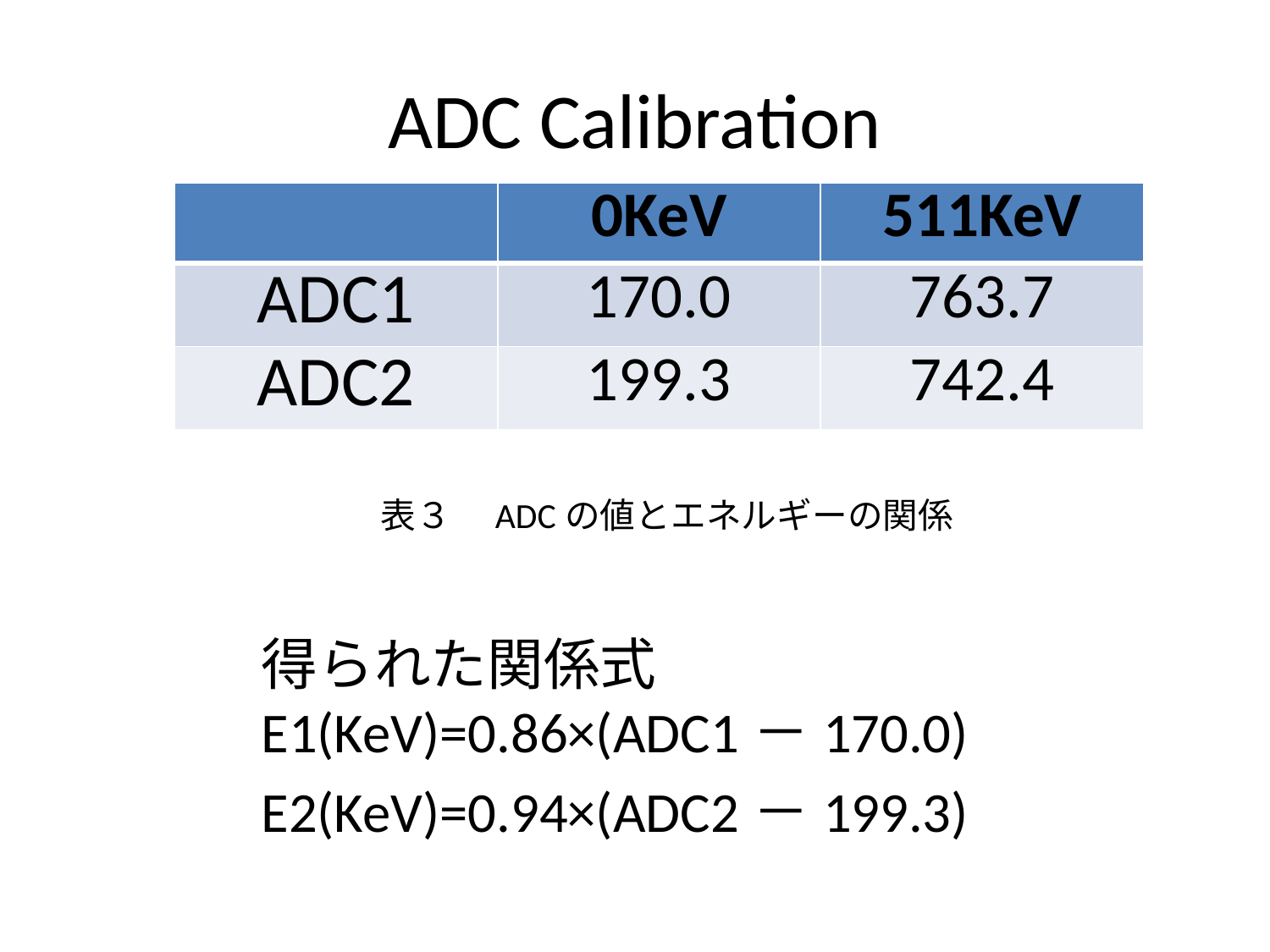

# ADC Calibration
|  | 0KeV | 511KeV |
| --- | --- | --- |
| ADC1 | 170.0 | 763.7 |
| ADC2 | 199.3 | 742.4 |
表３　ADCの値とエネルギーの関係
得られた関係式E1(KeV)=0.86×(ADC1－170.0)
E2(KeV)=0.94×(ADC2－199.3)